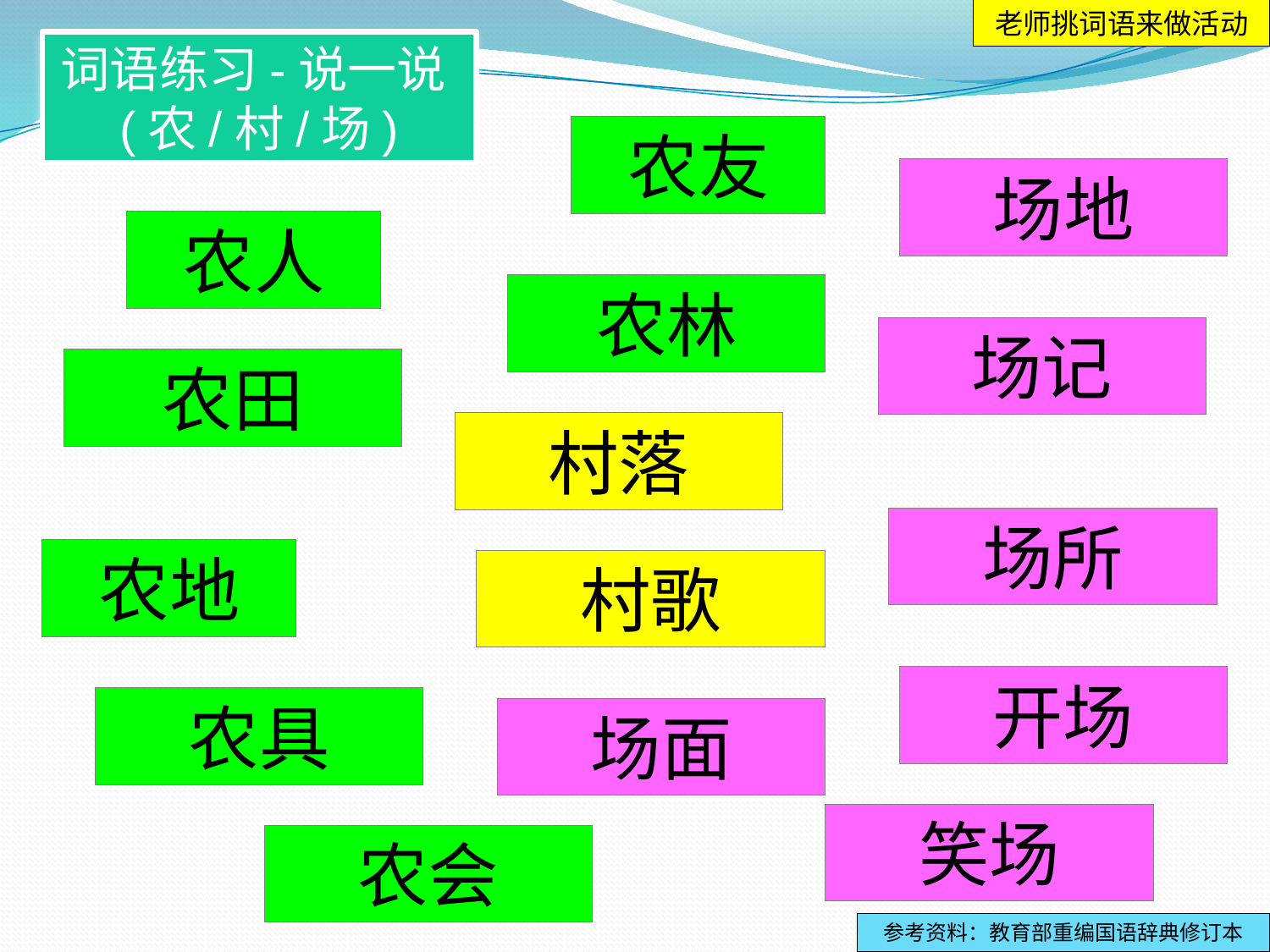

老师挑词语来做活动
词语练习-说一说(农/村/场)
农友
场地
农人
农林
场记
农田
村落
场所
农地
村歌
开场
农具
场面
笑场
农会
参考资料：教育部重编国语辞典修订本